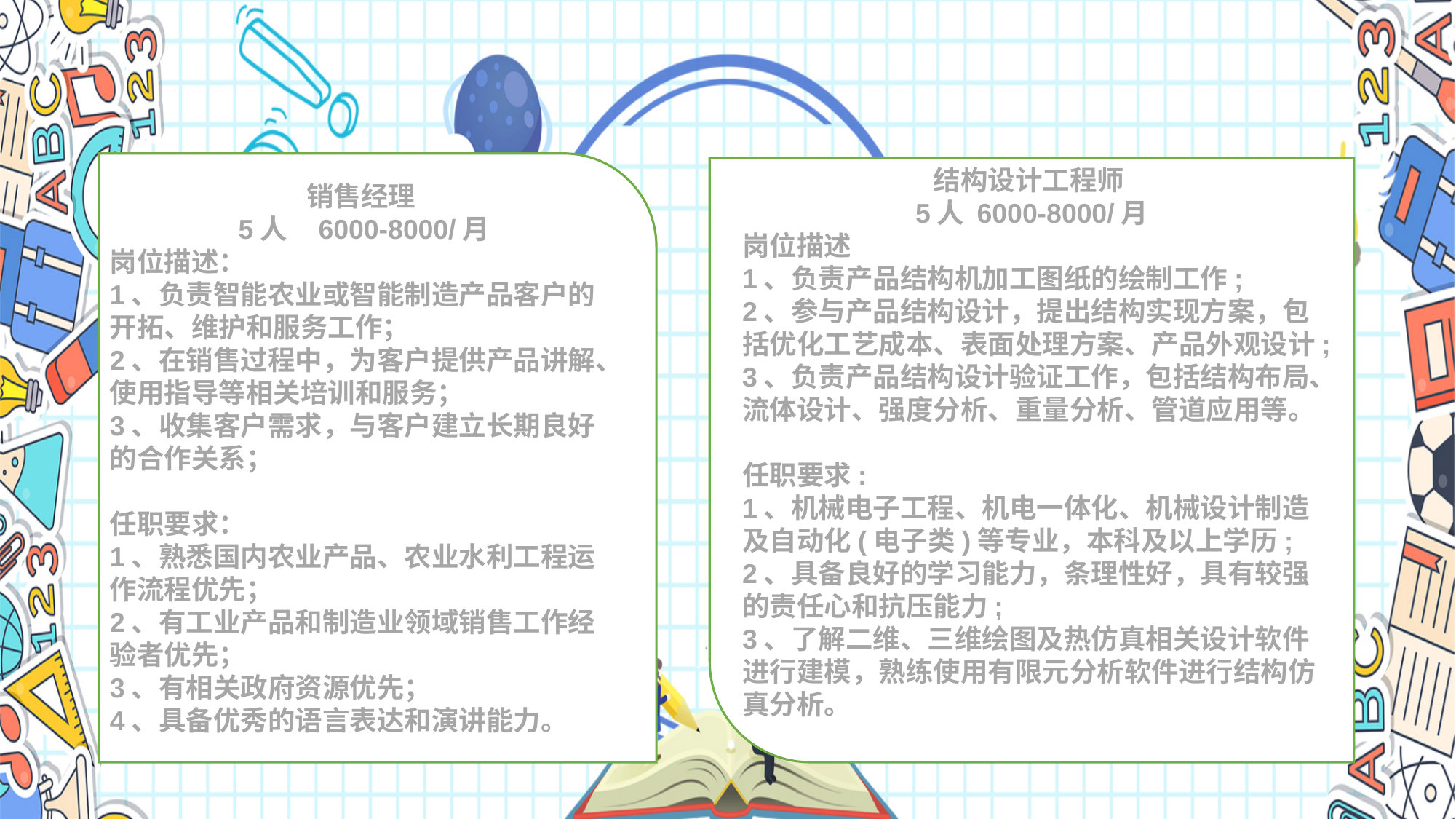

销售经理
5人    6000-8000/月
岗位描述：
1、负责智能农业或智能制造产品客户的开拓、维护和服务工作；
2、在销售过程中，为客户提供产品讲解、使用指导等相关培训和服务；
3、收集客户需求，与客户建立长期良好的合作关系；

任职要求：
1、熟悉国内农业产品、农业水利工程运作流程优先；
2、有工业产品和制造业领域销售工作经验者优先；
3、有相关政府资源优先；
4、具备优秀的语言表达和演讲能力。

结构设计工程师
5人 6000-8000/月
岗位描述
1、负责产品结构机加工图纸的绘制工作;
2、参与产品结构设计，提出结构实现方案，包括优化工艺成本、表面处理方案、产品外观设计;
3、负责产品结构设计验证工作，包括结构布局、流体设计、强度分析、重量分析、管道应用等。

任职要求:
1、机械电子工程、机电一体化、机械设计制造及自动化(电子类)等专业，本科及以上学历;
2、具备良好的学习能力，条理性好，具有较强的责任心和抗压能力;
3、了解二维、三维绘图及热仿真相关设计软件进行建模，熟练使用有限元分析软件进行结构仿真分析。